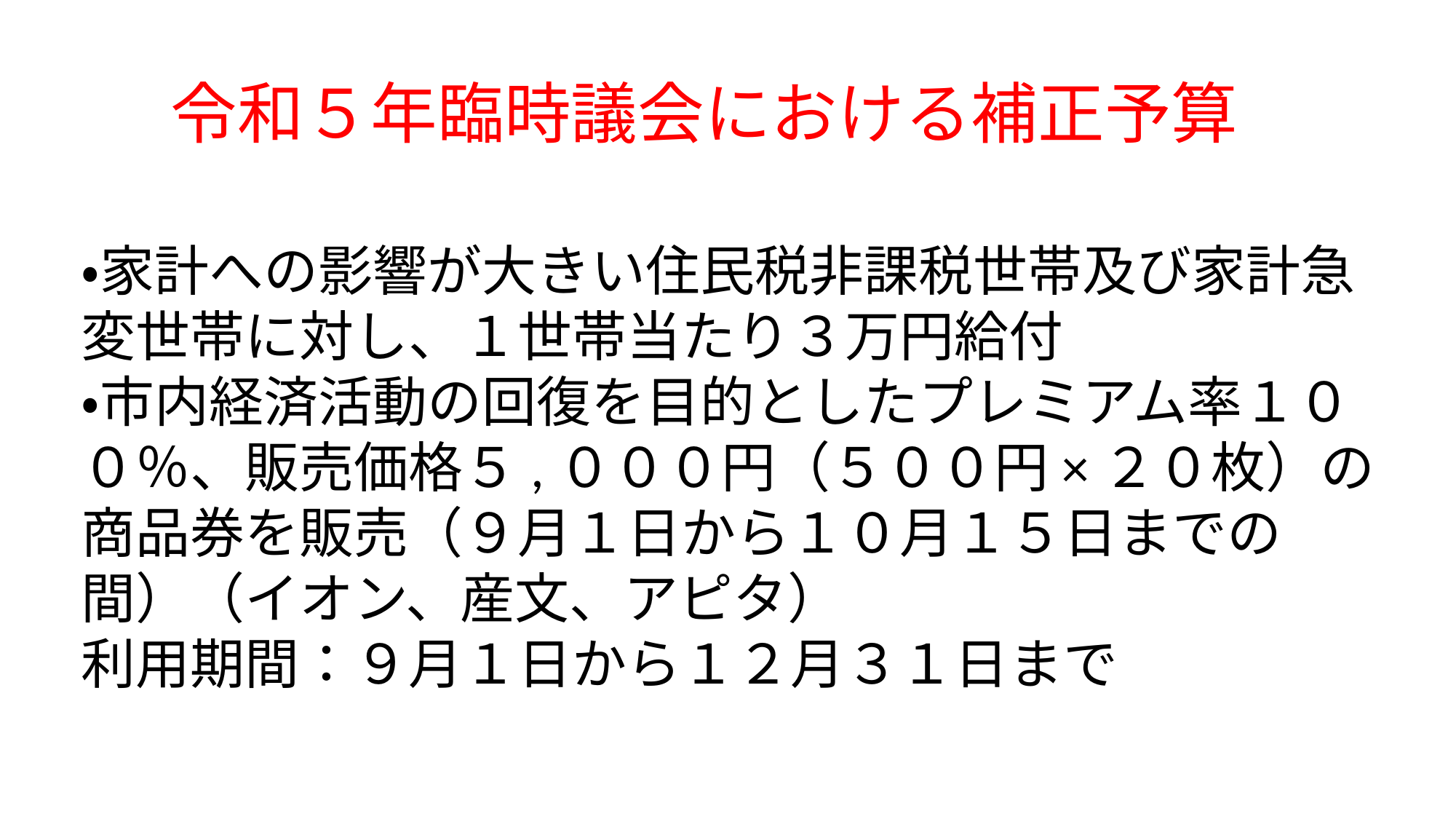

令和５年臨時議会における補正予算
・家計への影響が大きい住民税非課税世帯及び家計急変世帯に対し、１世帯当たり３万円給付
・市内経済活動の回復を目的としたプレミアム率１００％、販売価格５,０００円（５００円×２０枚）の商品券を販売（９月１日から１０月１５日までの間）（イオン、産文、アピタ）
利用期間：９月１日から１２月３１日まで